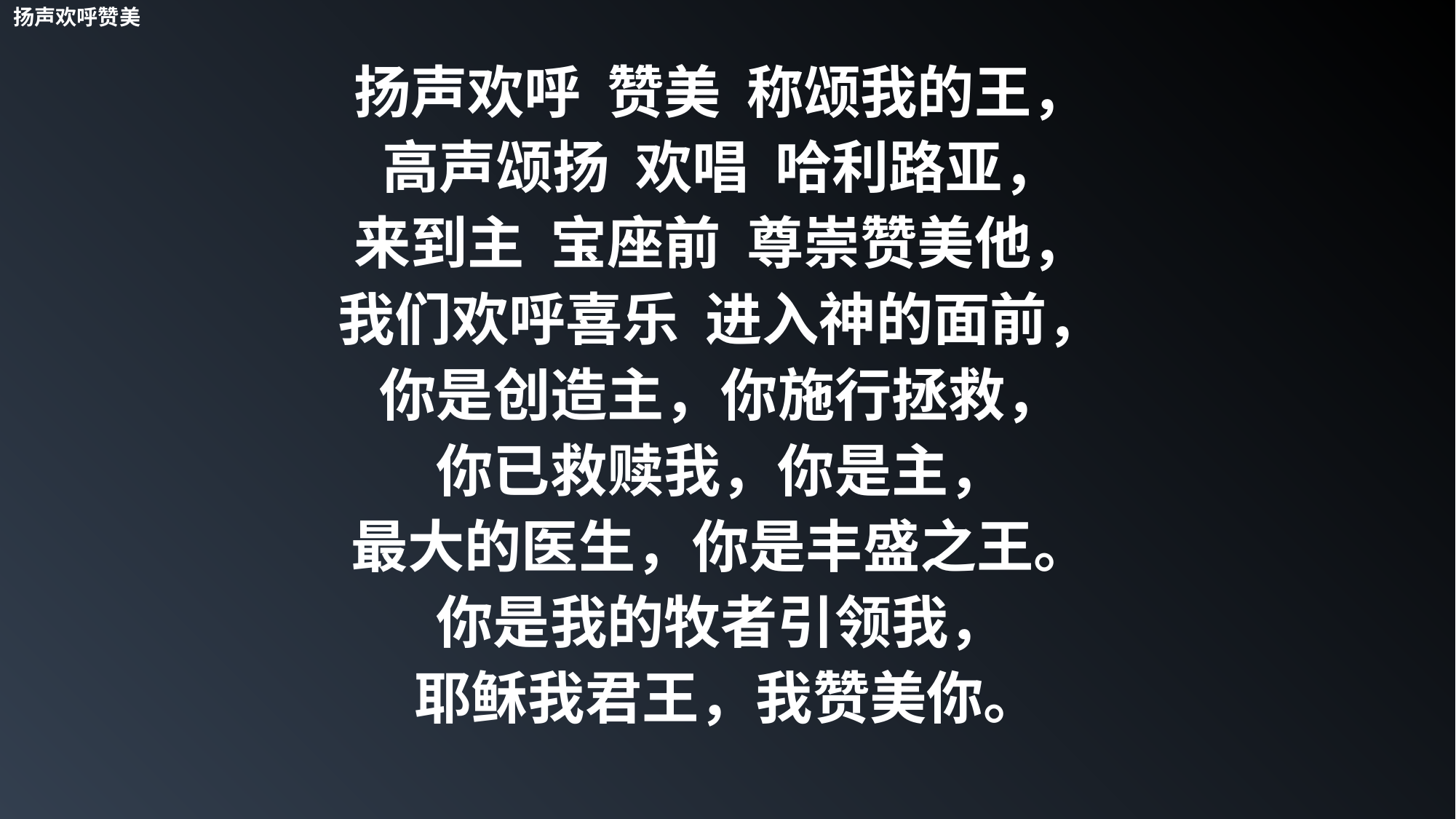

扬声欢呼赞美
扬声欢呼  赞美  称颂我的王，
高声颂扬  欢唱  哈利路亚，
来到主  宝座前  尊崇赞美他，
我们欢呼喜乐  进入神的面前，
你是创造主，你施行拯救，
你已救赎我，你是主，
最大的医生，你是丰盛之王。
你是我的牧者引领我，
耶稣我君王，我赞美你。